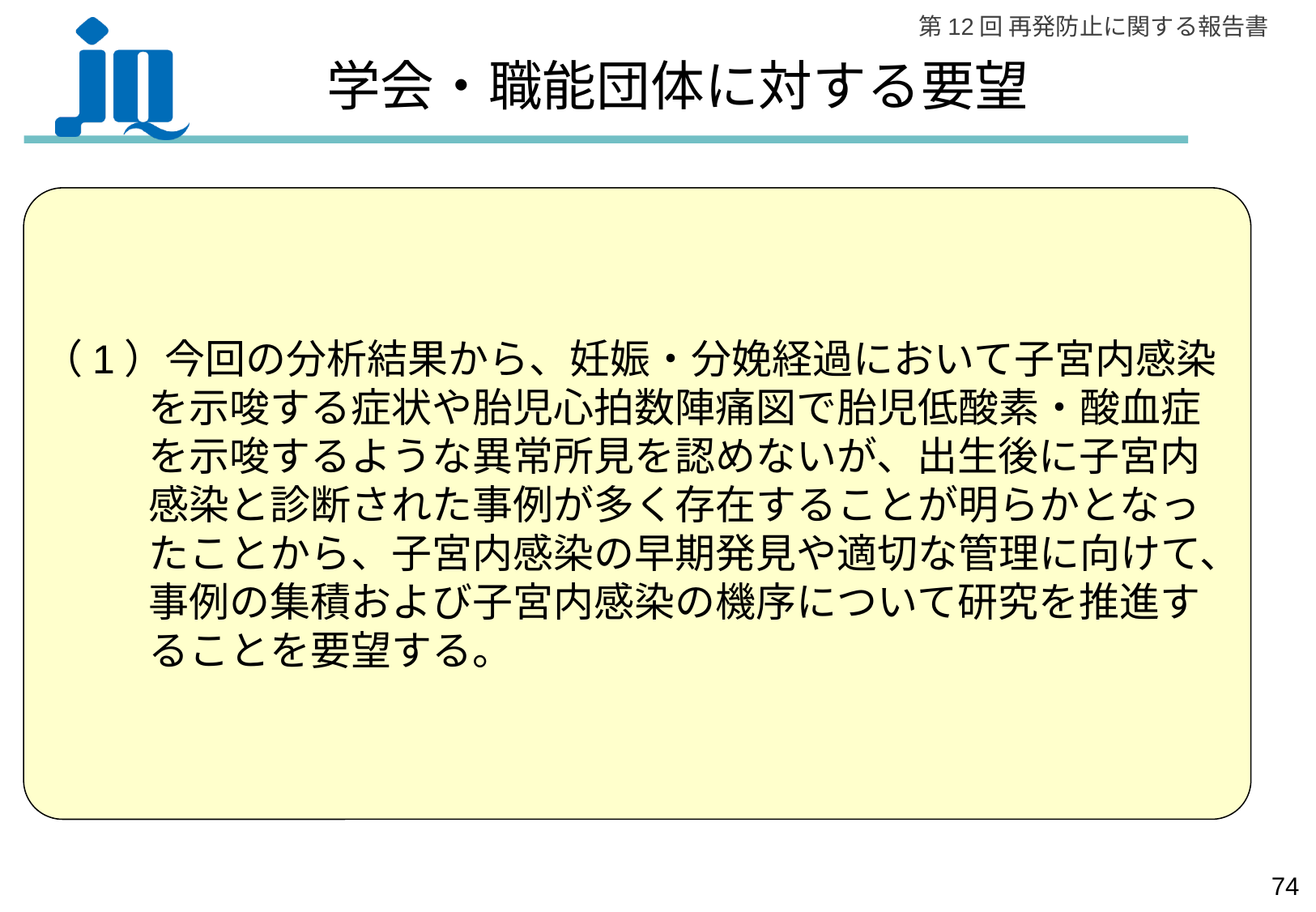

学会・職能団体に対する要望
（1）今回の分析結果から、妊娠・分娩経過において子宮内感染を示唆する症状や胎児心拍数陣痛図で胎児低酸素・酸血症を示唆するような異常所見を認めないが、出生後に子宮内感染と診断された事例が多く存在することが明らかとなったことから、子宮内感染の早期発見や適切な管理に向けて、事例の集積および子宮内感染の機序について研究を推進することを要望する。
74